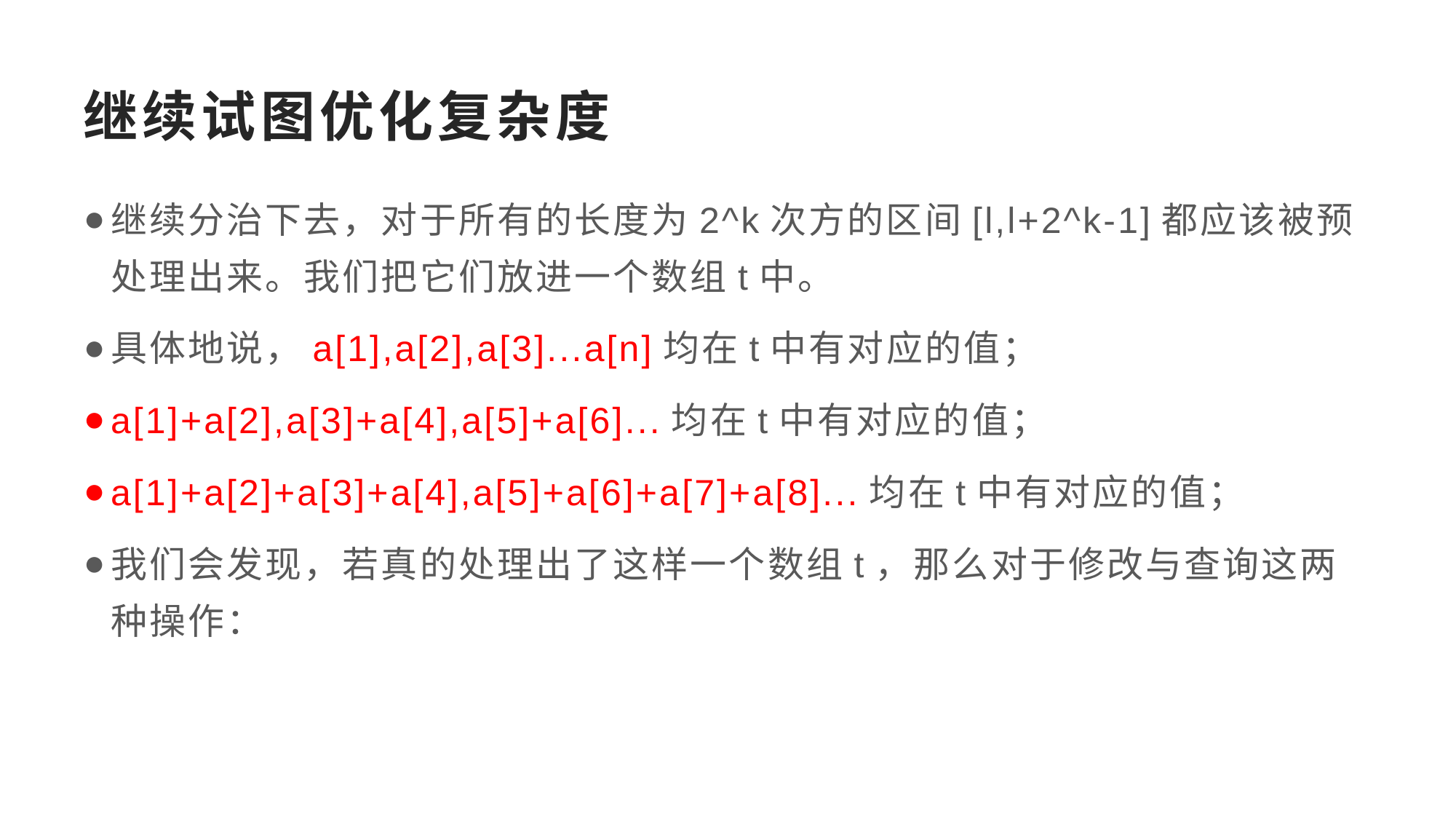

# 继续试图优化复杂度
继续分治下去，对于所有的长度为2^k次方的区间[l,l+2^k-1]都应该被预处理出来。我们把它们放进一个数组t中。
具体地说，a[1],a[2],a[3]...a[n]均在t中有对应的值；
a[1]+a[2],a[3]+a[4],a[5]+a[6]...均在t中有对应的值；
a[1]+a[2]+a[3]+a[4],a[5]+a[6]+a[7]+a[8]...均在t中有对应的值；
我们会发现，若真的处理出了这样一个数组t，那么对于修改与查询这两种操作：